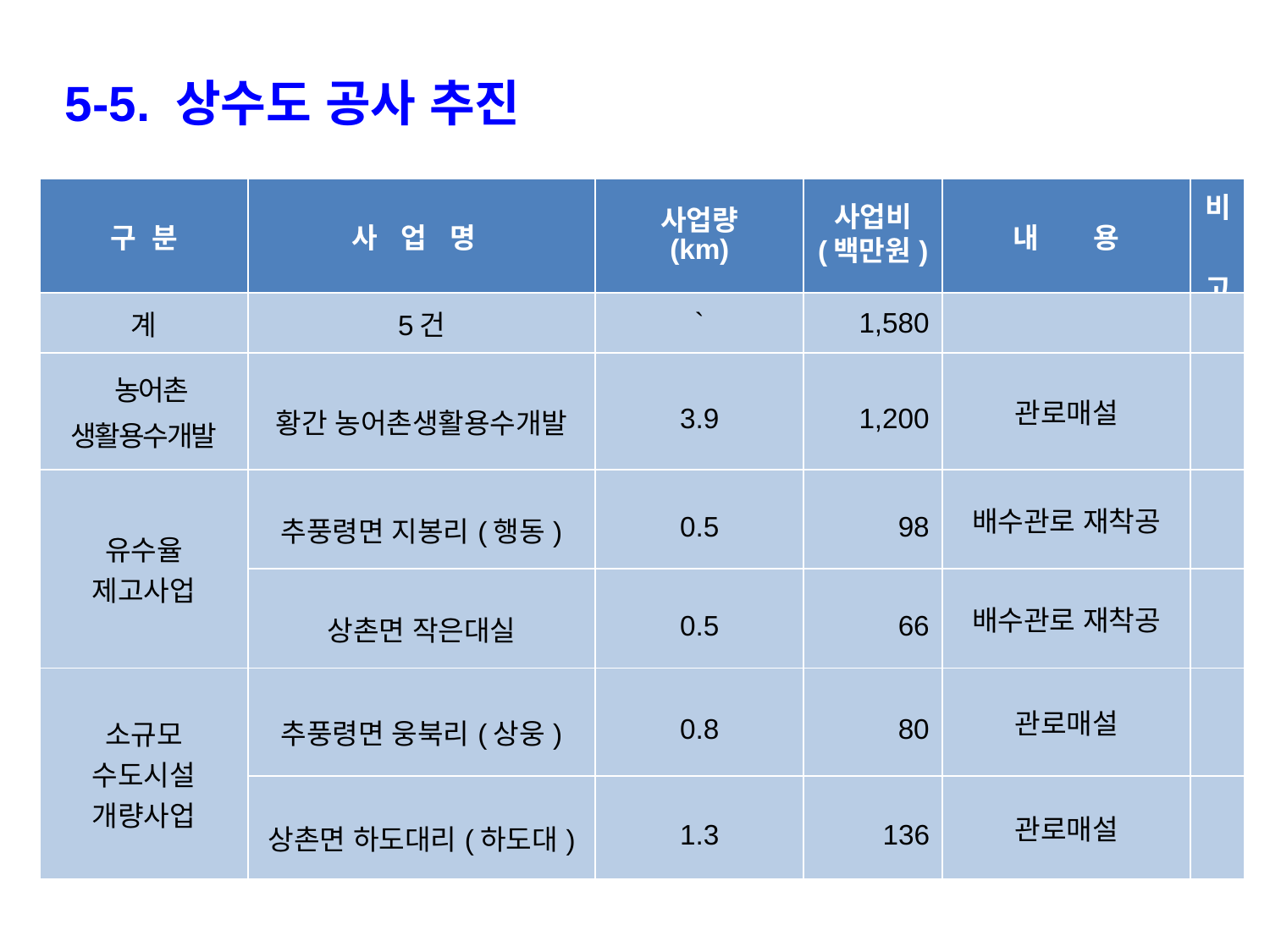

5-5. 상수도 공사 추진
| 구 분 | 사 업 명 | 사업량 (km) | 사업비 (백만원) | 내 용 | 비 고 |
| --- | --- | --- | --- | --- | --- |
| 계 | 5건 | ` | 1,580 |  |  |
| 농어촌 생활용수개발 | 황간 농어촌생활용수개발 | 3.9 | 1,200 | 관로매설 |  |
| 유수율 제고사업 | 추풍령면 지봉리(행동) | 0.5 | 98 | 배수관로 재착공 |  |
|  | 상촌면 작은대실 | 0.5 | 66 | 배수관로 재착공 |  |
| 소규모 수도시설 개량사업 | 추풍령면 웅북리(상웅) | 0.8 | 80 | 관로매설 |  |
|  | 상촌면 하도대리(하도대) | 1.3 | 136 | 관로매설 |  |